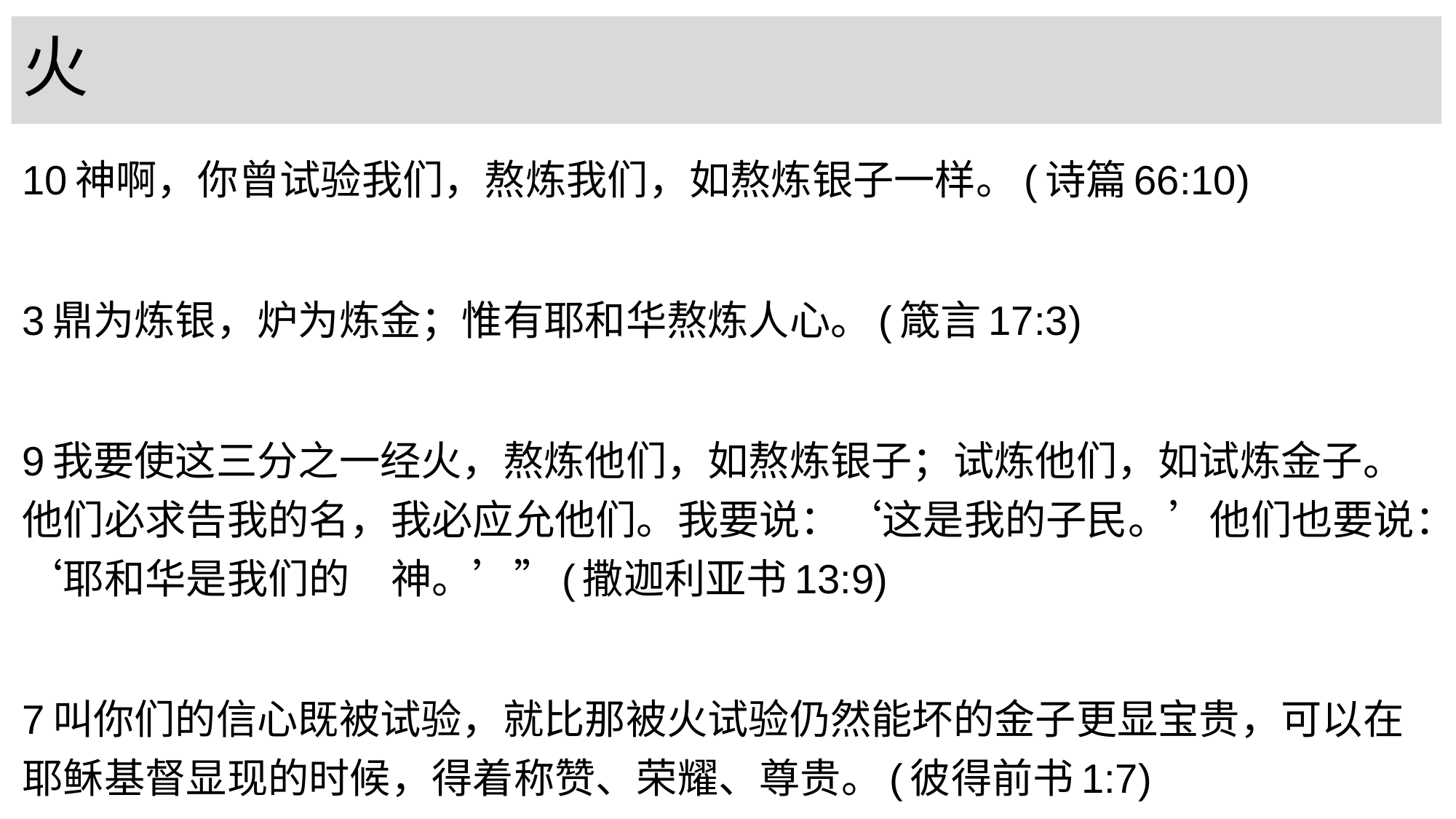

# 火
10神啊，你曾试验我们，熬炼我们，如熬炼银子一样。(诗篇66:10)

3鼎为炼银，炉为炼金；惟有耶和华熬炼人心。(箴言17:3)

9我要使这三分之一经火，熬炼他们，如熬炼银子；试炼他们，如试炼金子。他们必求告我的名，我必应允他们。我要说：‘这是我的子民。’他们也要说：‘耶和华是我们的　神。’”(撒迦利亚书13:9)

7叫你们的信心既被试验，就比那被火试验仍然能坏的金子更显宝贵，可以在耶稣基督显现的时候，得着称赞、荣耀、尊贵。(彼得前书1:7)